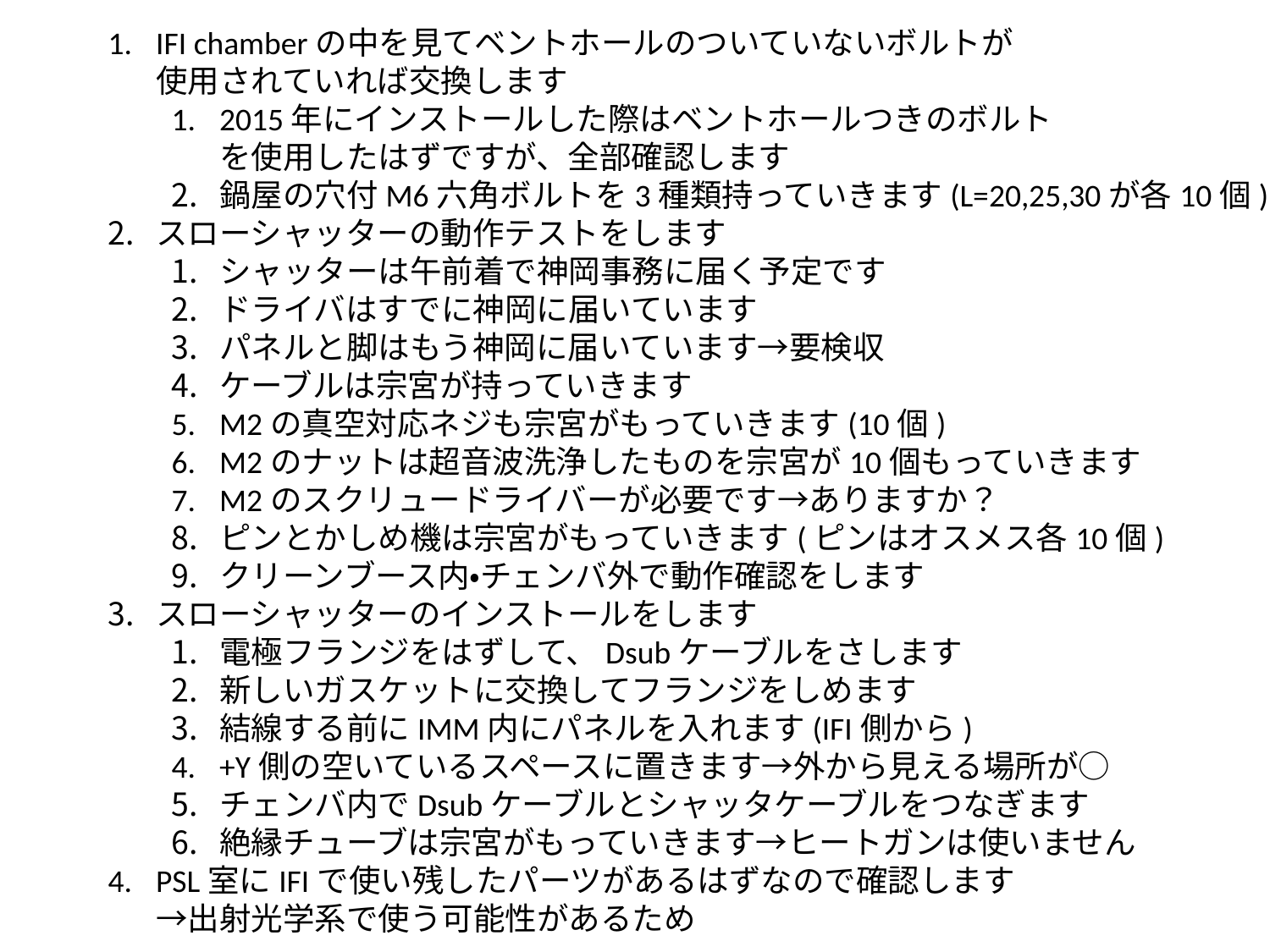

IFI chamberの中を見てベントホールのついていないボルトが
使用されていれば交換します
2015年にインストールした際はベントホールつきのボルト
を使用したはずですが、全部確認します
鍋屋の穴付M6六角ボルトを3種類持っていきます(L=20,25,30が各10個)
スローシャッターの動作テストをします
シャッターは午前着で神岡事務に届く予定です
ドライバはすでに神岡に届いています
パネルと脚はもう神岡に届いています→要検収
ケーブルは宗宮が持っていきます
M2の真空対応ネジも宗宮がもっていきます(10個)
M2のナットは超音波洗浄したものを宗宮が10個もっていきます
M2のスクリュードライバーが必要です→ありますか？
ピンとかしめ機は宗宮がもっていきます(ピンはオスメス各10個)
クリーンブース内・チェンバ外で動作確認をします
スローシャッターのインストールをします
電極フランジをはずして、Dsubケーブルをさします
新しいガスケットに交換してフランジをしめます
結線する前にIMM内にパネルを入れます(IFI側から)
+Y側の空いているスペースに置きます→外から見える場所が○
チェンバ内でDsubケーブルとシャッタケーブルをつなぎます
絶縁チューブは宗宮がもっていきます→ヒートガンは使いません
PSL室にIFIで使い残したパーツがあるはずなので確認します
→出射光学系で使う可能性があるため